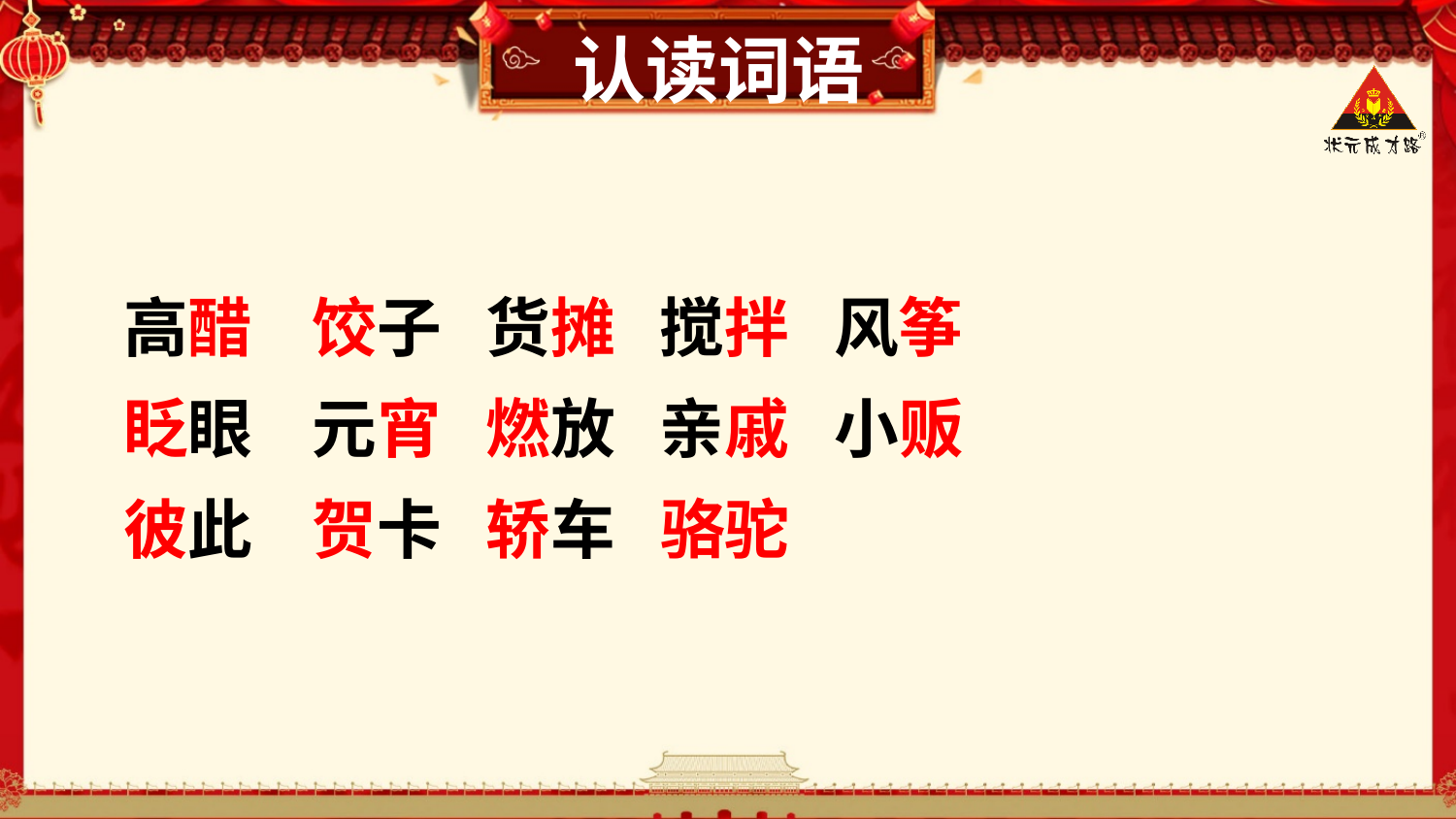

认读词语
高醋    饺子   货摊   搅拌   风筝
眨眼    元宵   燃放   亲戚   小贩
彼此    贺卡   轿车   骆驼